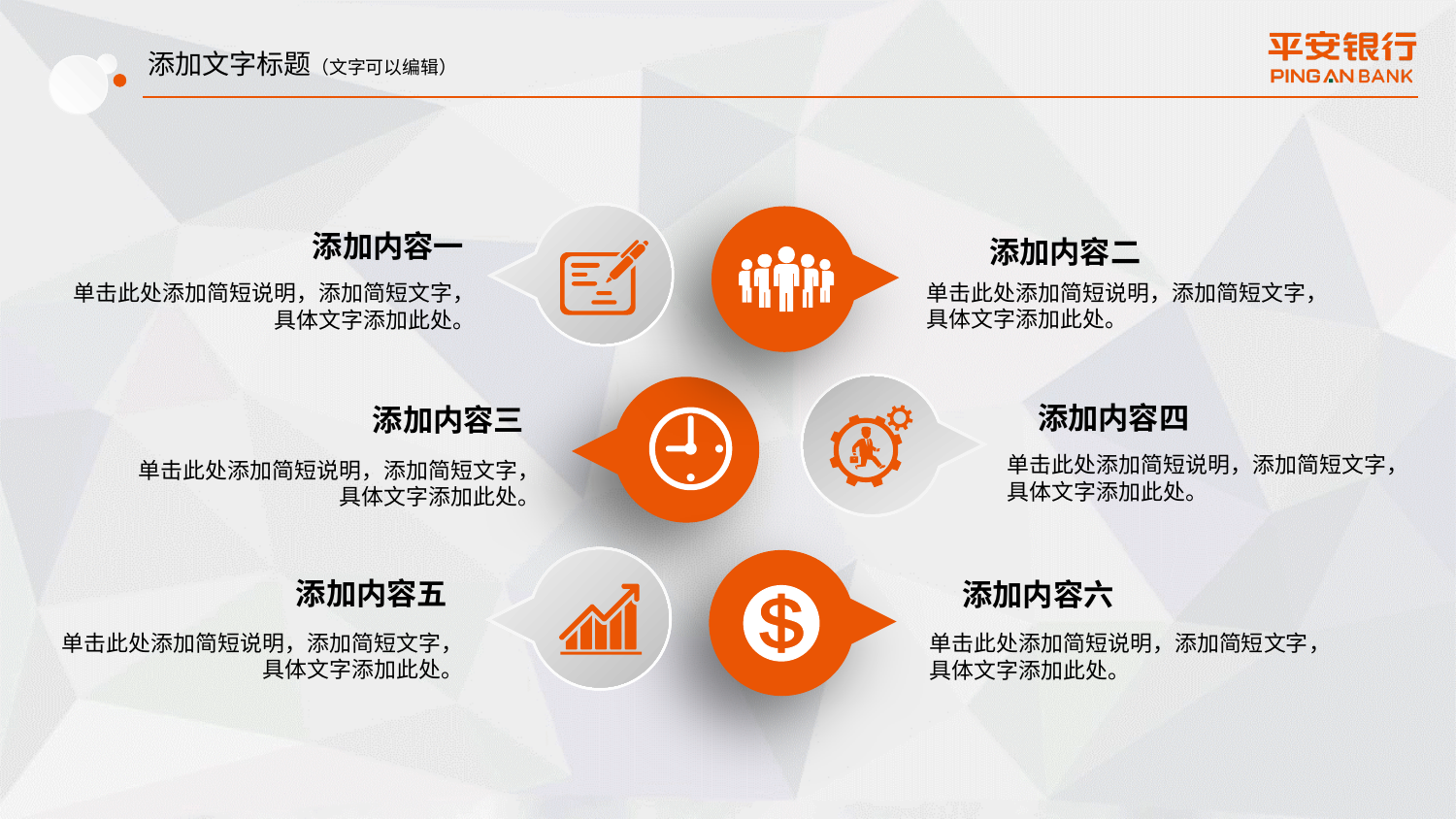

添加文字标题（文字可以编辑）

添加内容一
添加内容二

单击此处添加简短说明，添加简短文字，
具体文字添加此处。
单击此处添加简短说明，添加简短文字，
具体文字添加此处。

添加内容四
添加内容三

单击此处添加简短说明，添加简短文字，
具体文字添加此处。
单击此处添加简短说明，添加简短文字，
具体文字添加此处。

添加内容五
添加内容六

单击此处添加简短说明，添加简短文字，
具体文字添加此处。
单击此处添加简短说明，添加简短文字，
具体文字添加此处。